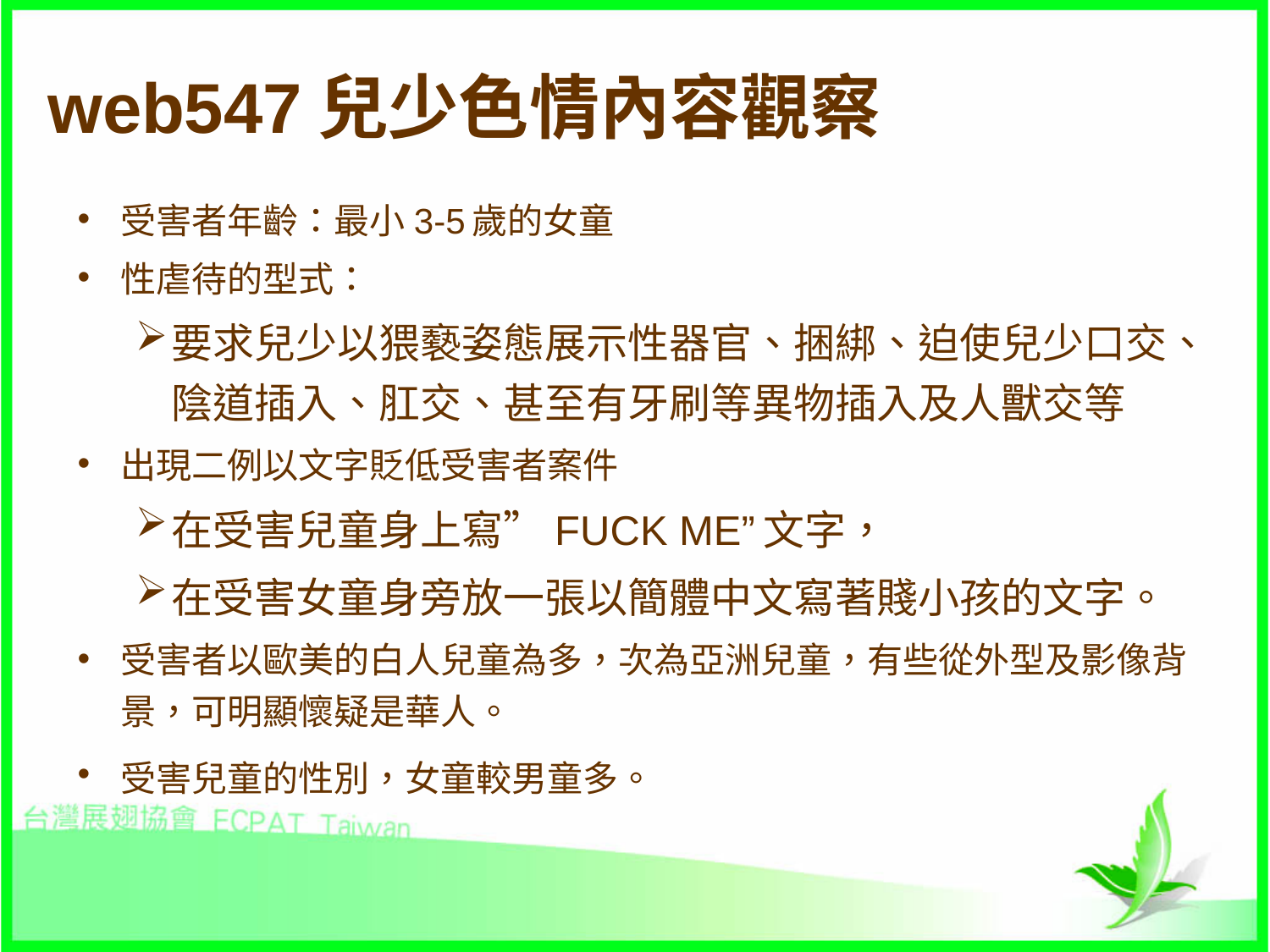

# web547兒少色情內容觀察
受害者年齡：最小3-5歲的女童
性虐待的型式：
要求兒少以猥褻姿態展示性器官、捆綁、迫使兒少口交、陰道插入、肛交、甚至有牙刷等異物插入及人獸交等
出現二例以文字貶低受害者案件
在受害兒童身上寫”FUCK ME”文字，
在受害女童身旁放一張以簡體中文寫著賤小孩的文字。
受害者以歐美的白人兒童為多，次為亞洲兒童，有些從外型及影像背景，可明顯懷疑是華人。
受害兒童的性別，女童較男童多。